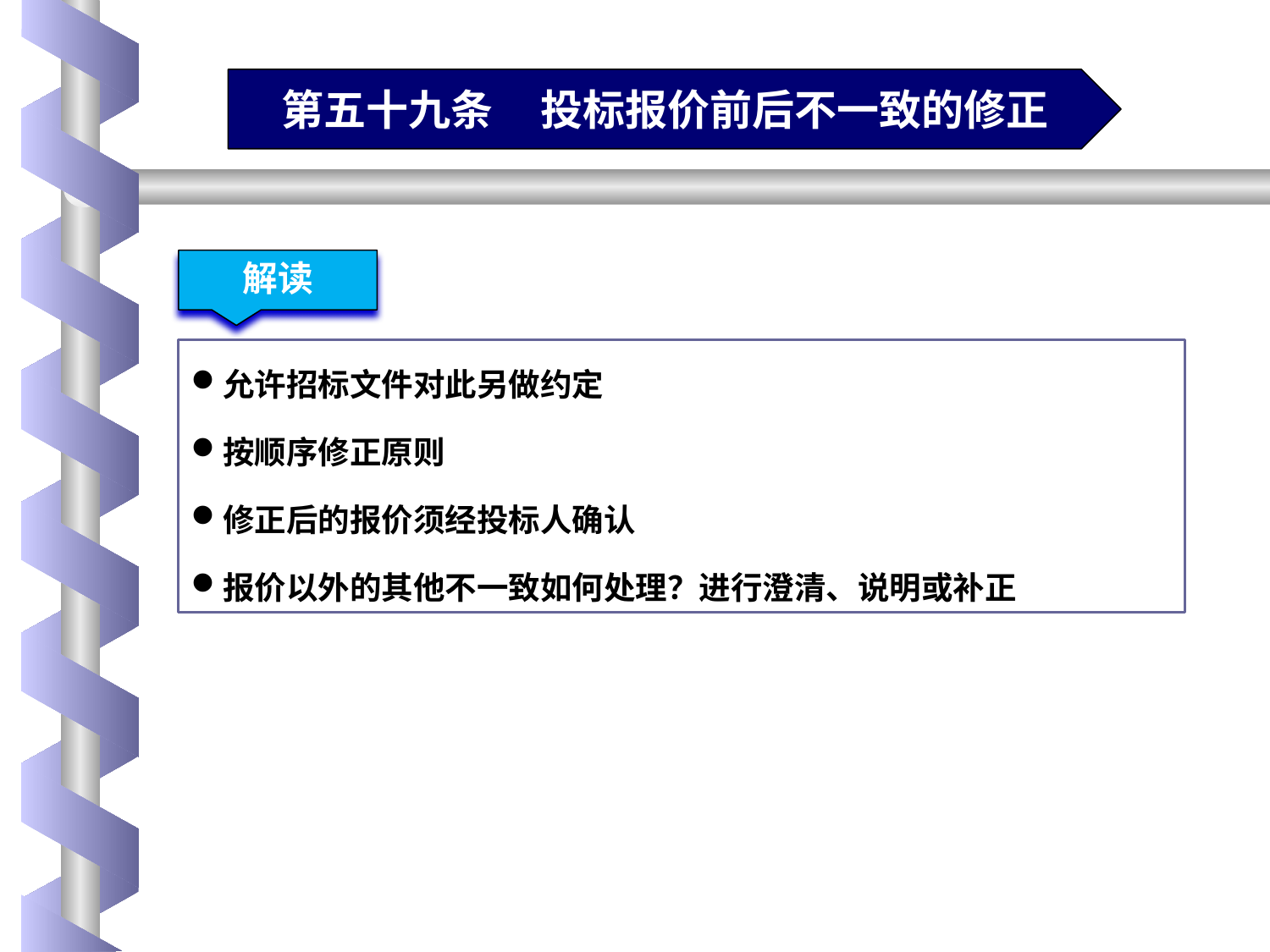

第五十九条     投标报价前后不一致的修正
解读
允许招标文件对此另做约定
按顺序修正原则
修正后的报价须经投标人确认
报价以外的其他不一致如何处理？进行澄清、说明或补正